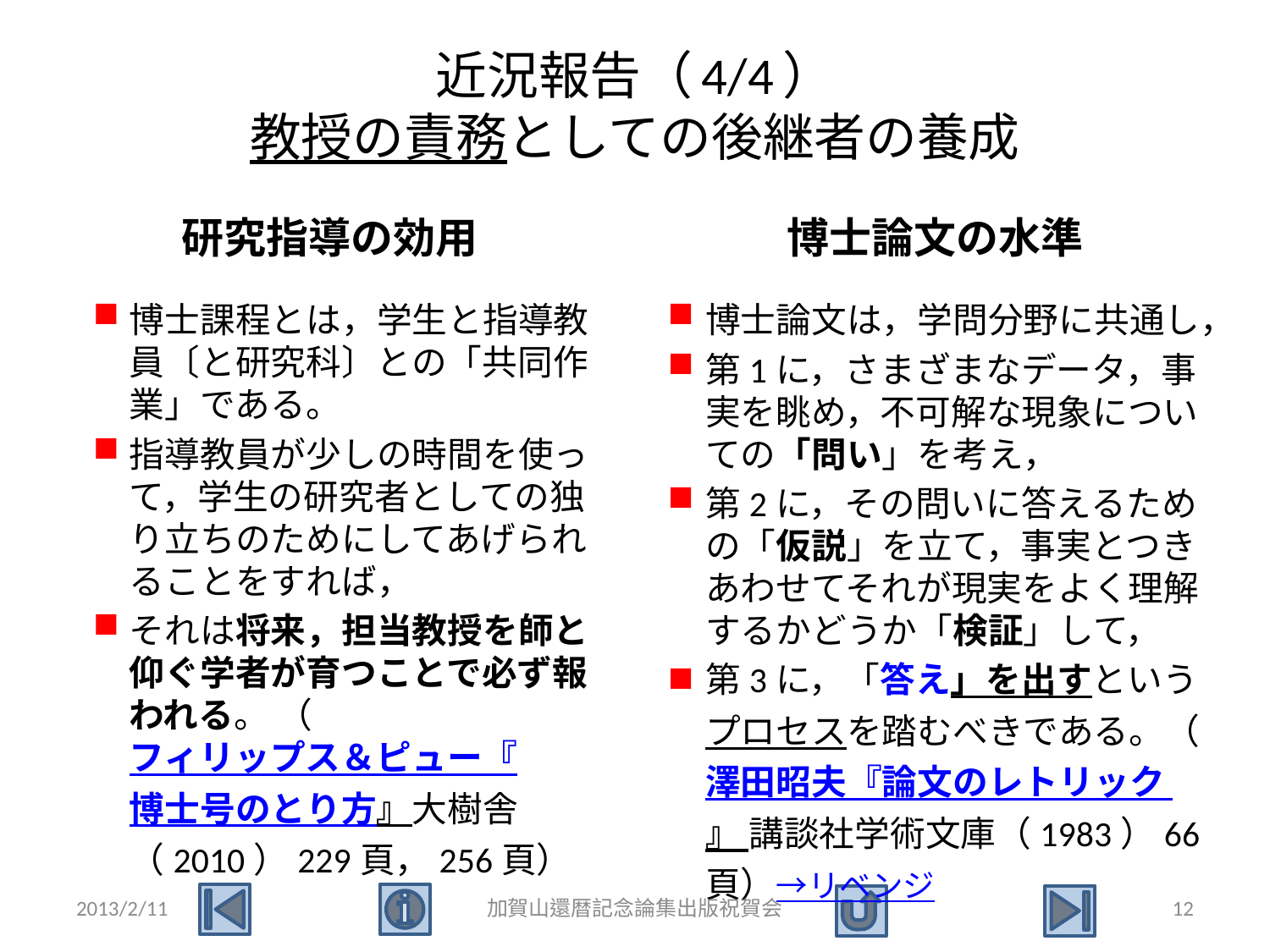

# 近況報告（4/4） 教授の責務としての後継者の養成
研究指導の効用
博士論文の水準
博士課程とは，学生と指導教員〔と研究科〕との「共同作業」である。
指導教員が少しの時間を使って，学生の研究者としての独り立ちのためにしてあげられることをすれば，
それは将来，担当教授を師と仰ぐ学者が育つことで必ず報われる。 （フィリップス＆ピュー『博士号のとり方』大樹舎（2010）229頁，256頁）
博士論文は，学問分野に共通し，
第1に，さまざまなデータ，事実を眺め，不可解な現象についての「問い」を考え，
第2に，その問いに答えるための「仮説」を立て，事実とつきあわせてそれが現実をよく理解するかどうか「検証」して，
第3に，「答え」を出すというプロセスを踏むべきである。（澤田昭夫『論文のレトリック 』 講談社学術文庫（1983）66頁）→リベンジ
2013/2/11
加賀山還暦記念論集出版祝賀会
12